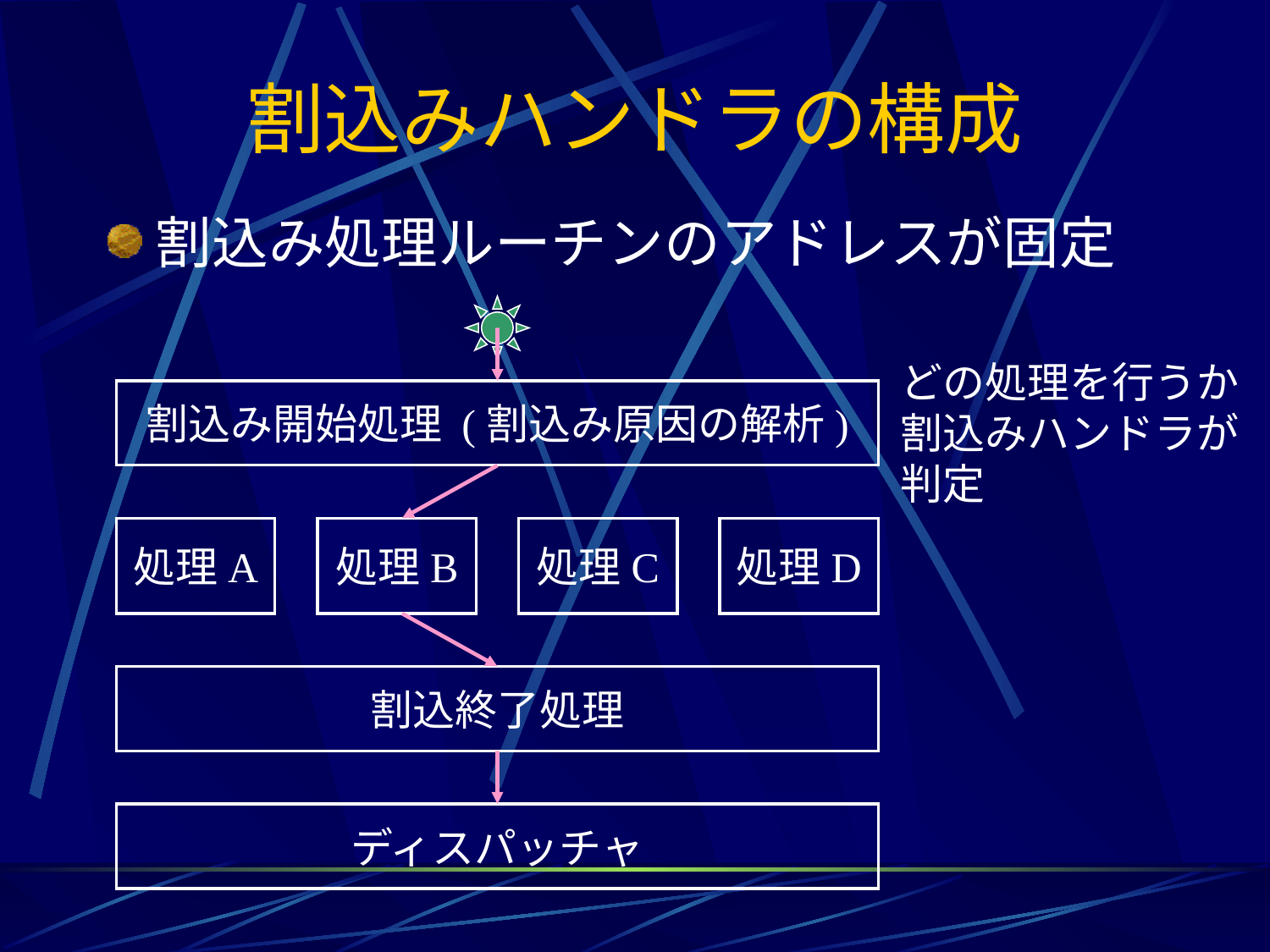

# 割込みハンドラの構成
割込み処理ルーチンのアドレスが固定

どの処理を行うか
割込みハンドラが
判定
割込み開始処理 (割込み原因の解析)

処理A
処理B
処理C
処理D

割込終了処理

ディスパッチャ